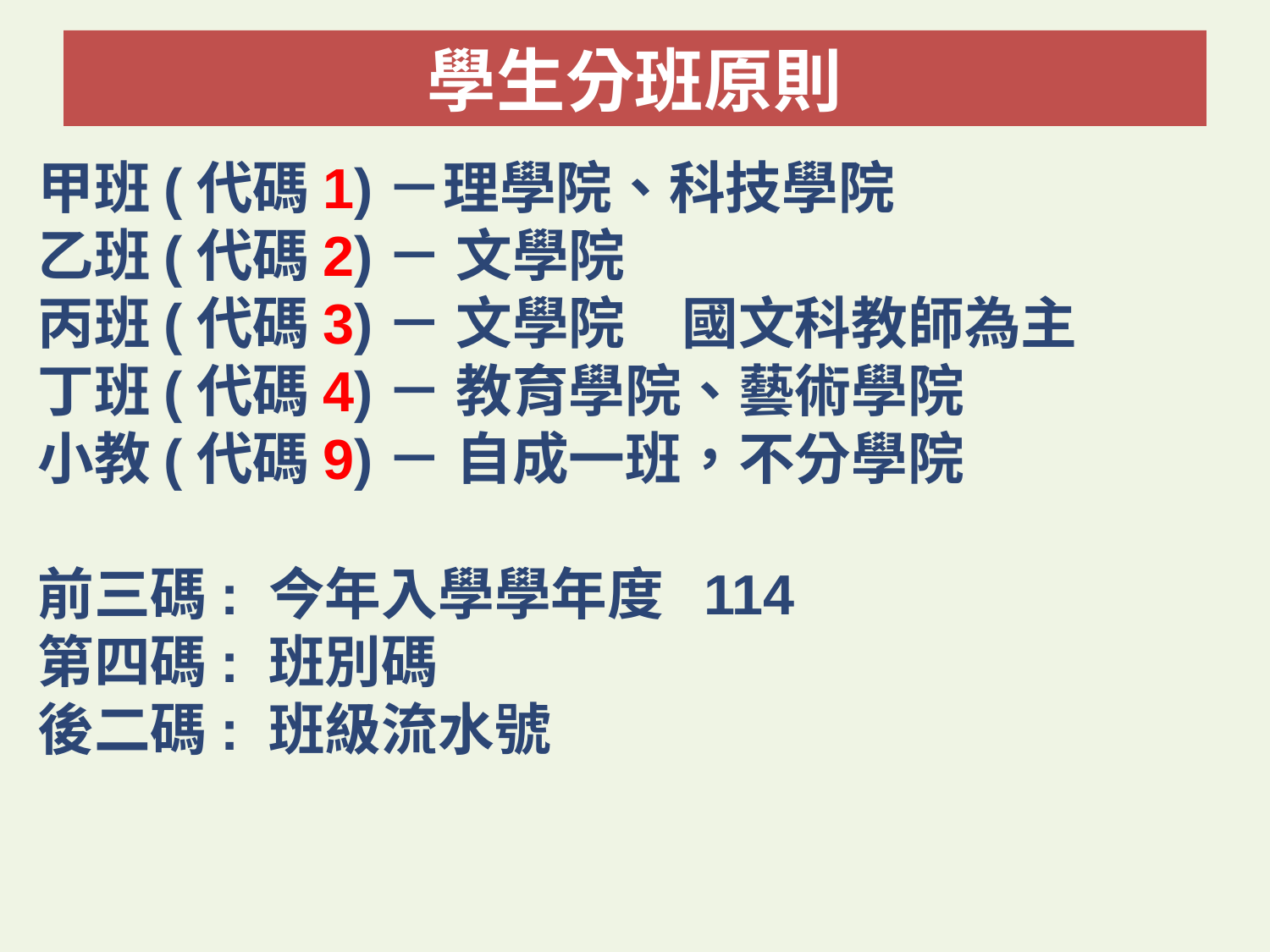

# 學生分班原則
甲班(代碼1)－理學院、科技學院
乙班(代碼2)－ 文學院
丙班(代碼3)－ 文學院　國文科教師為主
丁班(代碼4)－ 教育學院、藝術學院
小教(代碼9)－ 自成一班，不分學院

前三碼: 今年入學學年度  114
第四碼: 班別碼
後二碼: 班級流水號